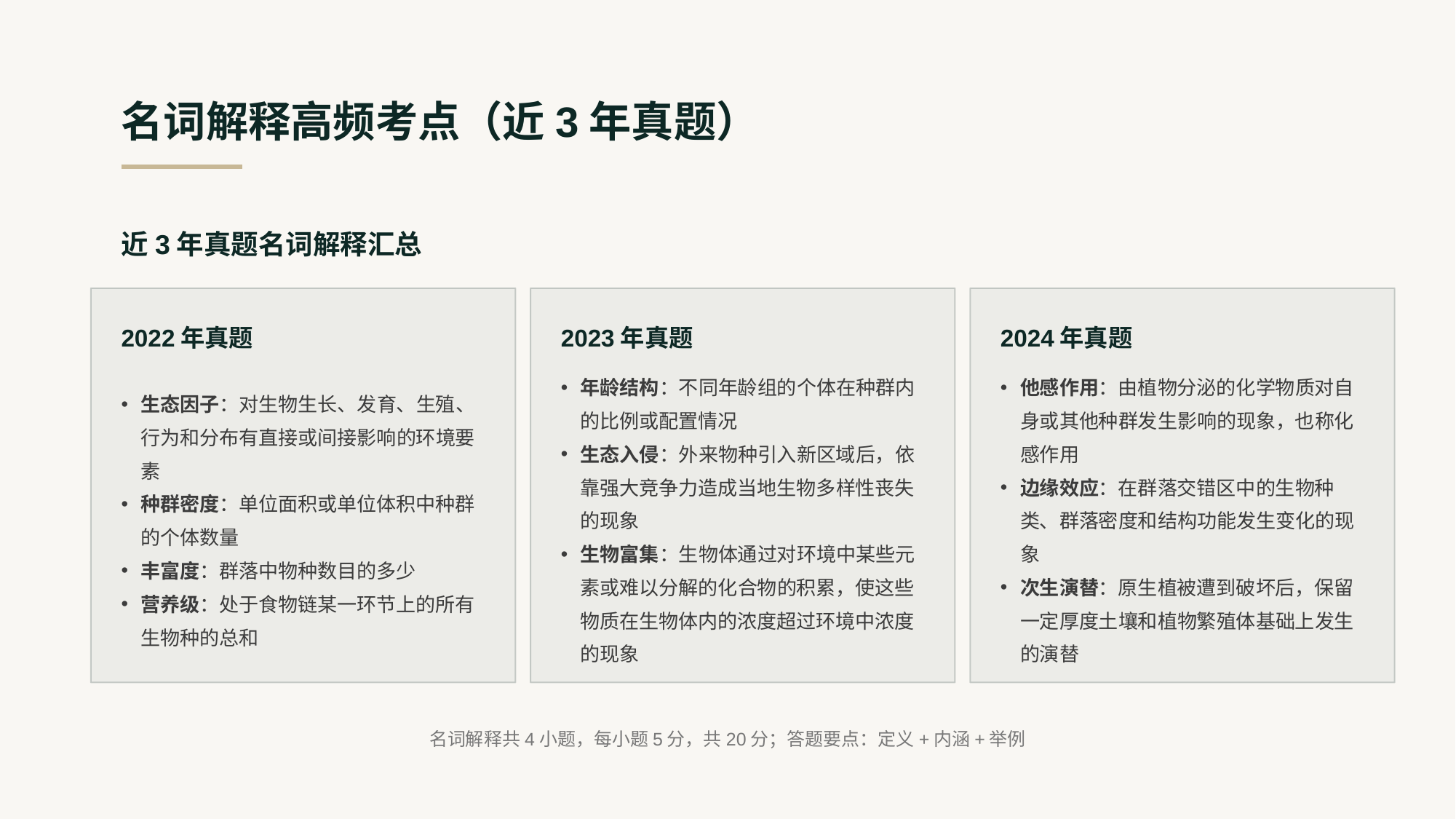

名词解释高频考点（近3年真题）
近3年真题名词解释汇总

2022年真题
2023年真题
2024年真题
生态因子：对生物生长、发育、生殖、行为和分布有直接或间接影响的环境要素
种群密度：单位面积或单位体积中种群的个体数量
丰富度：群落中物种数目的多少
营养级：处于食物链某一环节上的所有生物种的总和
年龄结构：不同年龄组的个体在种群内的比例或配置情况
生态入侵：外来物种引入新区域后，依靠强大竞争力造成当地生物多样性丧失的现象
生物富集：生物体通过对环境中某些元素或难以分解的化合物的积累，使这些物质在生物体内的浓度超过环境中浓度的现象
他感作用：由植物分泌的化学物质对自身或其他种群发生影响的现象，也称化感作用
边缘效应：在群落交错区中的生物种类、群落密度和结构功能发生变化的现象
次生演替：原生植被遭到破坏后，保留一定厚度土壤和植物繁殖体基础上发生的演替
名词解释共4小题，每小题5分，共20分；答题要点：定义+内涵+举例